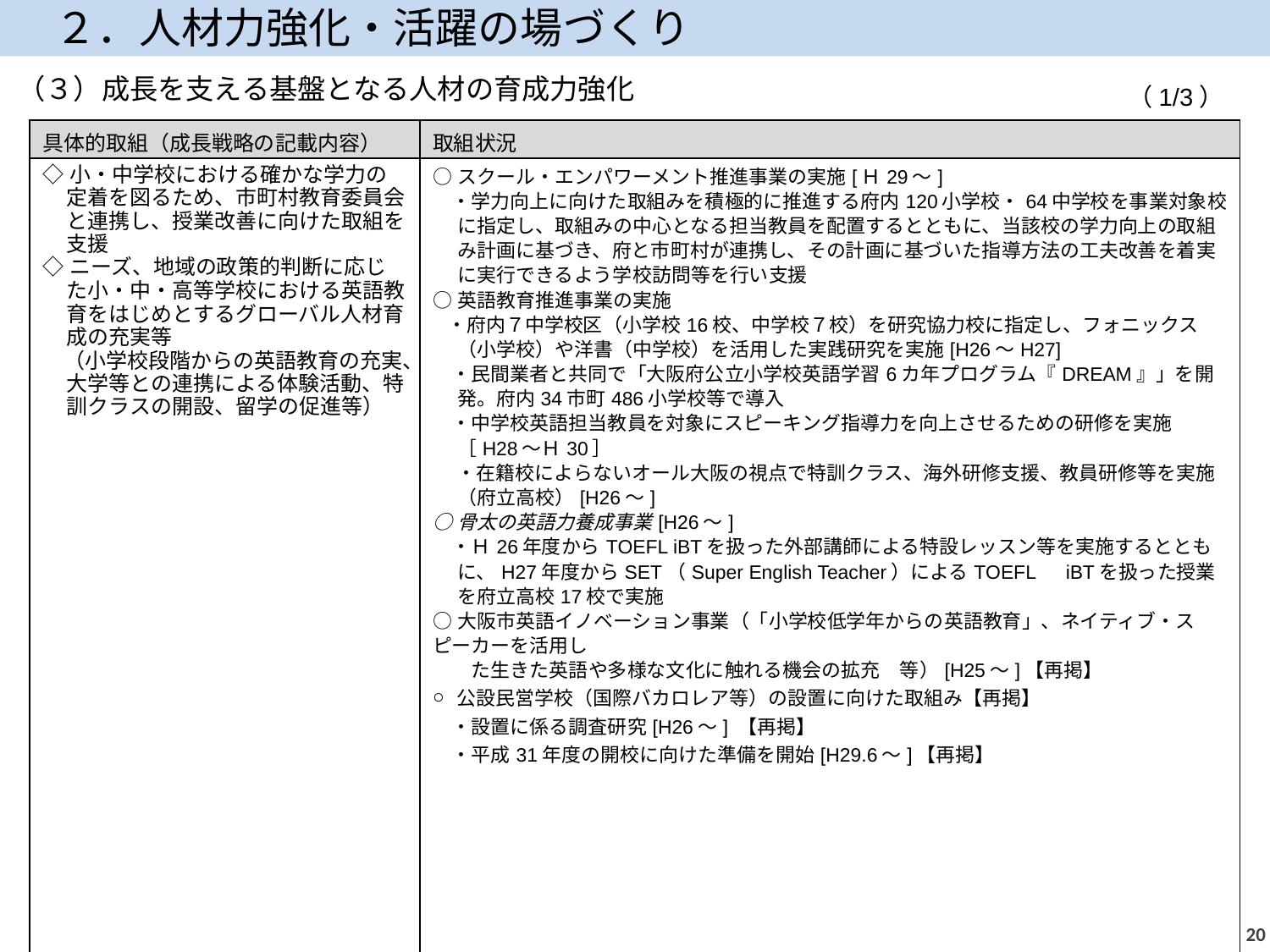

２．人材力強化・活躍の場づくり
（３）成長を支える基盤となる人材の育成力強化
（1/3）
| 具体的取組（成長戦略の記載内容） | 取組状況 |
| --- | --- |
| ◇小・中学校における確かな学力の定着を図るため、市町村教育委員会と連携し、授業改善に向けた取組を支援 ◇ニーズ、地域の政策的判断に応じた小・中・高等学校における英語教育をはじめとするグローバル人材育成の充実等 　（小学校段階からの英語教育の充実、大学等との連携による体験活動、特訓クラスの開設、留学の促進等） | ○スクール・エンパワーメント推進事業の実施[Ｈ29～] 　・学力向上に向けた取組みを積極的に推進する府内120小学校・64中学校を事業対象校に指定し、取組みの中心となる担当教員を配置するとともに、当該校の学力向上の取組み計画に基づき、府と市町村が連携し、その計画に基づいた指導方法の工夫改善を着実に実行できるよう学校訪問等を行い支援 ○英語教育推進事業の実施 ・府内７中学校区（小学校16校、中学校７校）を研究協力校に指定し、フォニックス（小学校）や洋書（中学校）を活用した実践研究を実施[H26～H27] 　・民間業者と共同で「大阪府公立小学校英語学習6カ年プログラム『DREAM』」を開発。府内34市町486小学校等で導入 　・中学校英語担当教員を対象にスピーキング指導力を向上させるための研修を実施［H28～Ｈ30］ 　 ・在籍校によらないオール大阪の視点で特訓クラス、海外研修支援、教員研修等を実施（府立高校）[H26～] ○骨太の英語力養成事業[H26～] 　・Ｈ26年度からTOEFL iBTを扱った外部講師による特設レッスン等を実施するとともに、H27年度からSET（Super English Teacher）によるTOEFL　iBTを扱った授業を府立高校17校で実施 ○大阪市英語イノベーション事業（「小学校低学年からの英語教育」、ネイティブ・スピーカーを活用し　　 　　た生きた英語や多様な文化に触れる機会の拡充　等）[H25～]【再掲】 公設民営学校（国際バカロレア等）の設置に向けた取組み【再掲】 　・設置に係る調査研究[H26～] 【再掲】 　・平成31年度の開校に向けた準備を開始[H29.6～]【再掲】 （次ページに続く） |
20